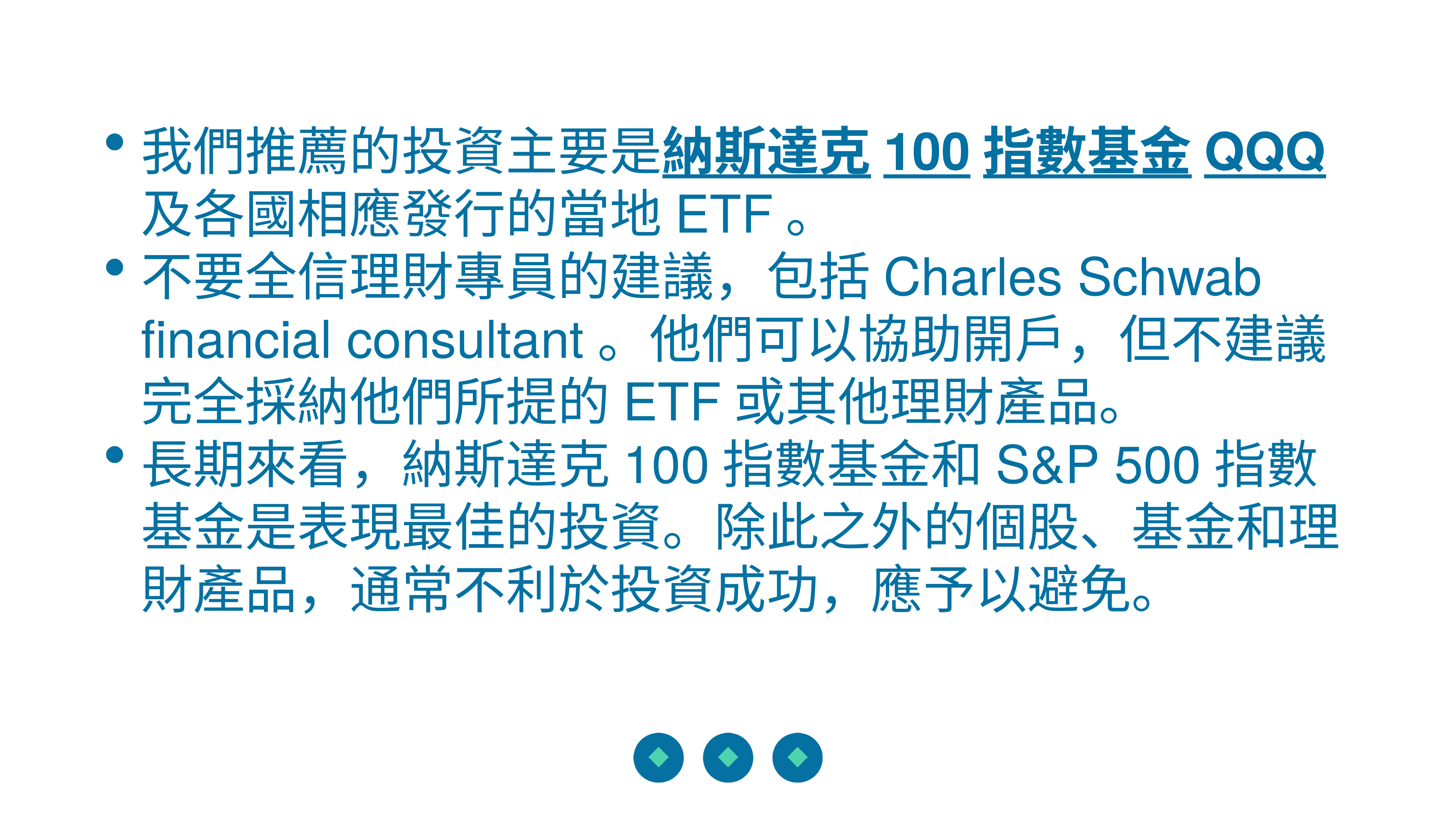

我們推薦的投資主要是納斯達克100指數基金QQQ及各國相應發行的當地ETF。
不要全信理財專員的建議，包括Charles Schwab financial consultant。他們可以協助開戶，但不建議完全採納他們所提的ETF或其他理財產品。
長期來看，納斯達克100指數基金和S&P 500指數基金是表現最佳的投資。除此之外的個股、基金和理財產品，通常不利於投資成功，應予以避免。